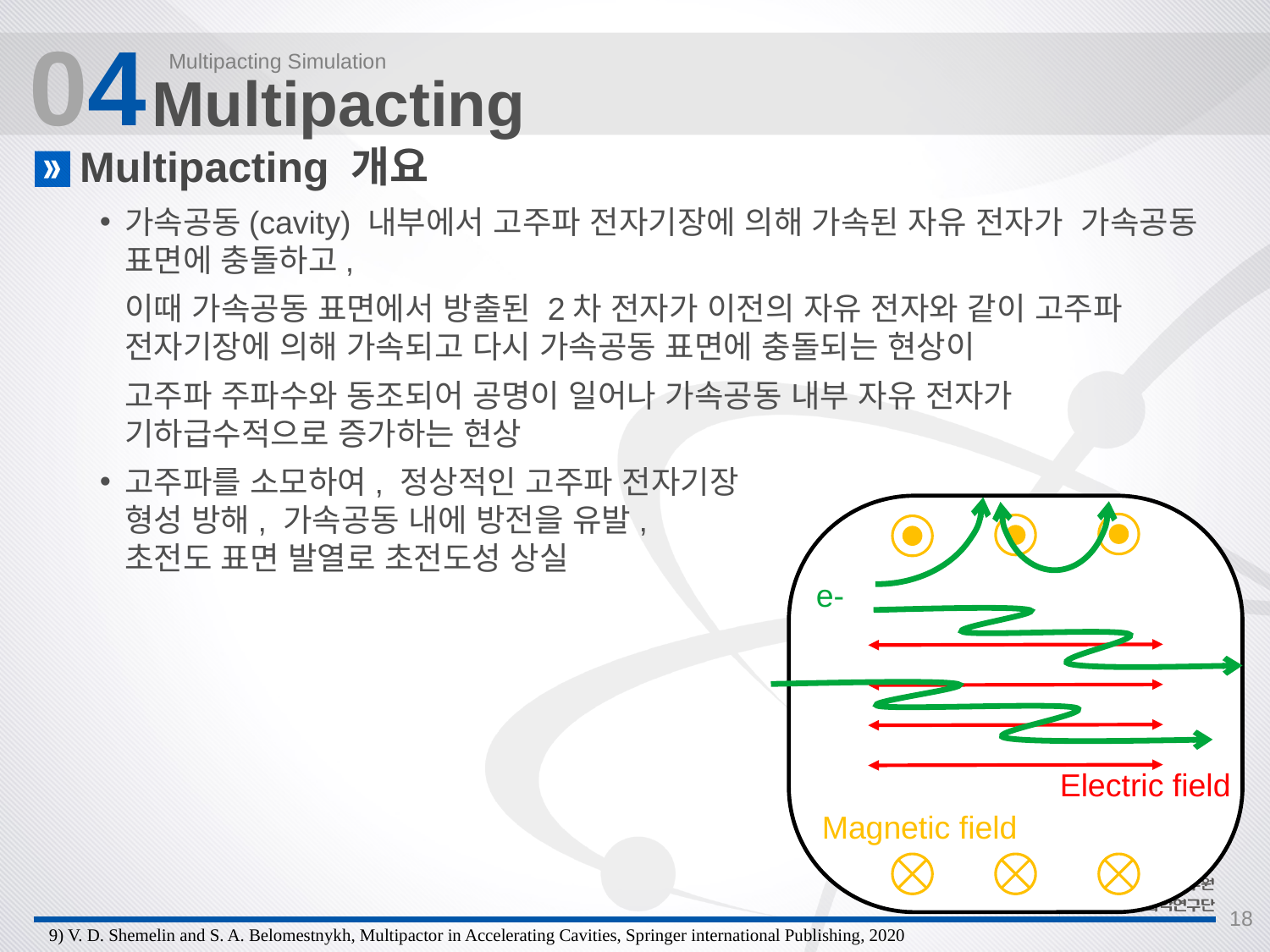

04
Multipacting Simulation
Multipacting
Multipacting 개요

가속공동(cavity) 내부에서 고주파 전자기장에 의해 가속된 자유 전자가  가속공동 표면에 충돌하고,
이때 가속공동 표면에서 방출된 2차 전자가 이전의 자유 전자와 같이 고주파 전자기장에 의해 가속되고 다시 가속공동 표면에 충돌되는 현상이
고주파 주파수와 동조되어 공명이 일어나 가속공동 내부 자유 전자가 기하급수적으로 증가하는 현상
고주파를 소모하여, 정상적인 고주파 전자기장
형성 방해, 가속공동 내에 방전을 유발,
초전도 표면 발열로 초전도성 상실

e-

Electric field
Magnetic field

18
9) V. D. Shemelin and S. A. Belomestnykh, Multipactor in Accelerating Cavities, Springer international Publishing, 2020